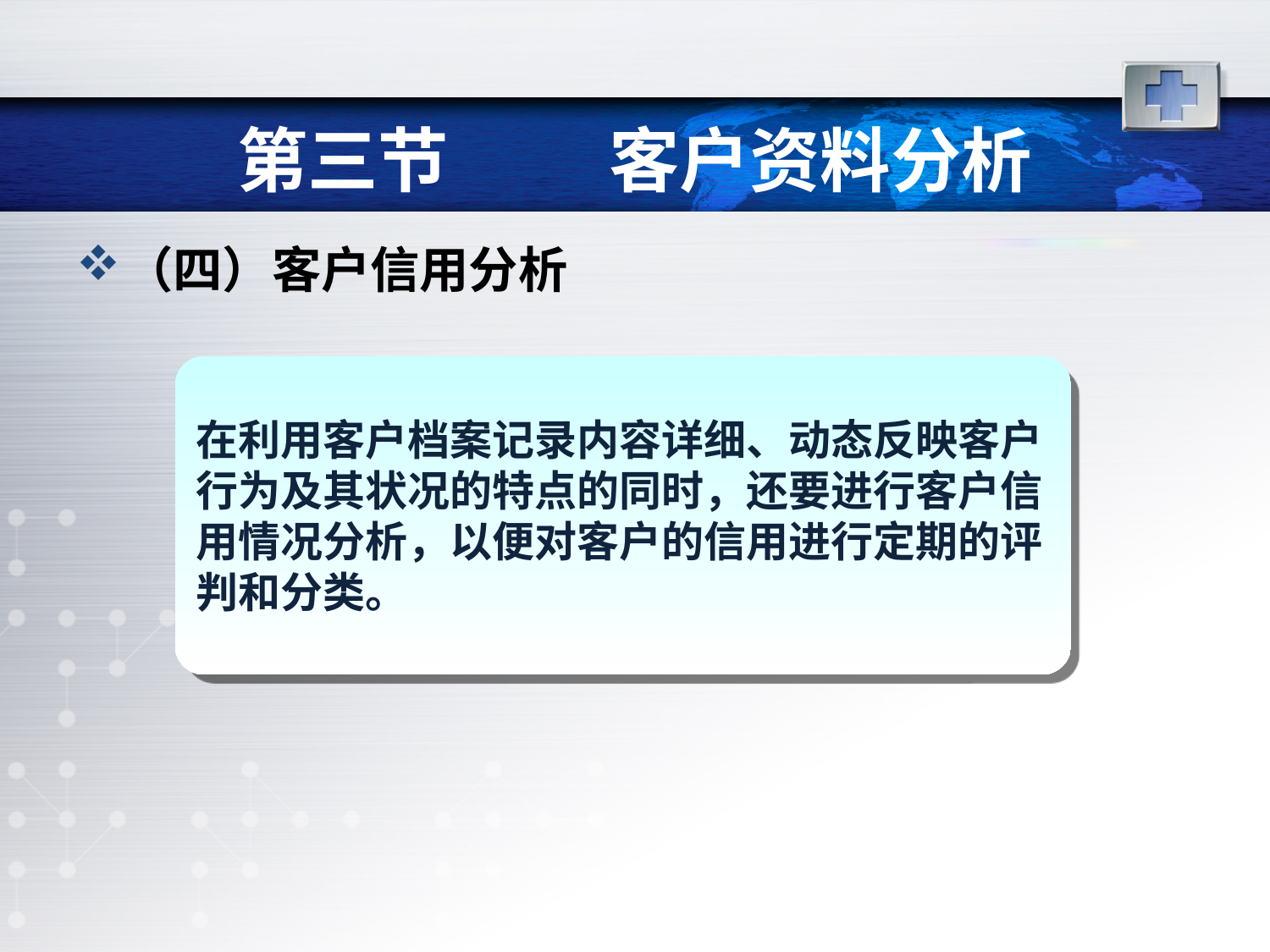

# 第三节          客户资料分析
（四）客户信用分析

在利用客户档案记录内容详细、动态反映客户行为及其状况的特点的同时，还要进行客户信用情况分析，以便对客户的信用进行定期的评判和分类。